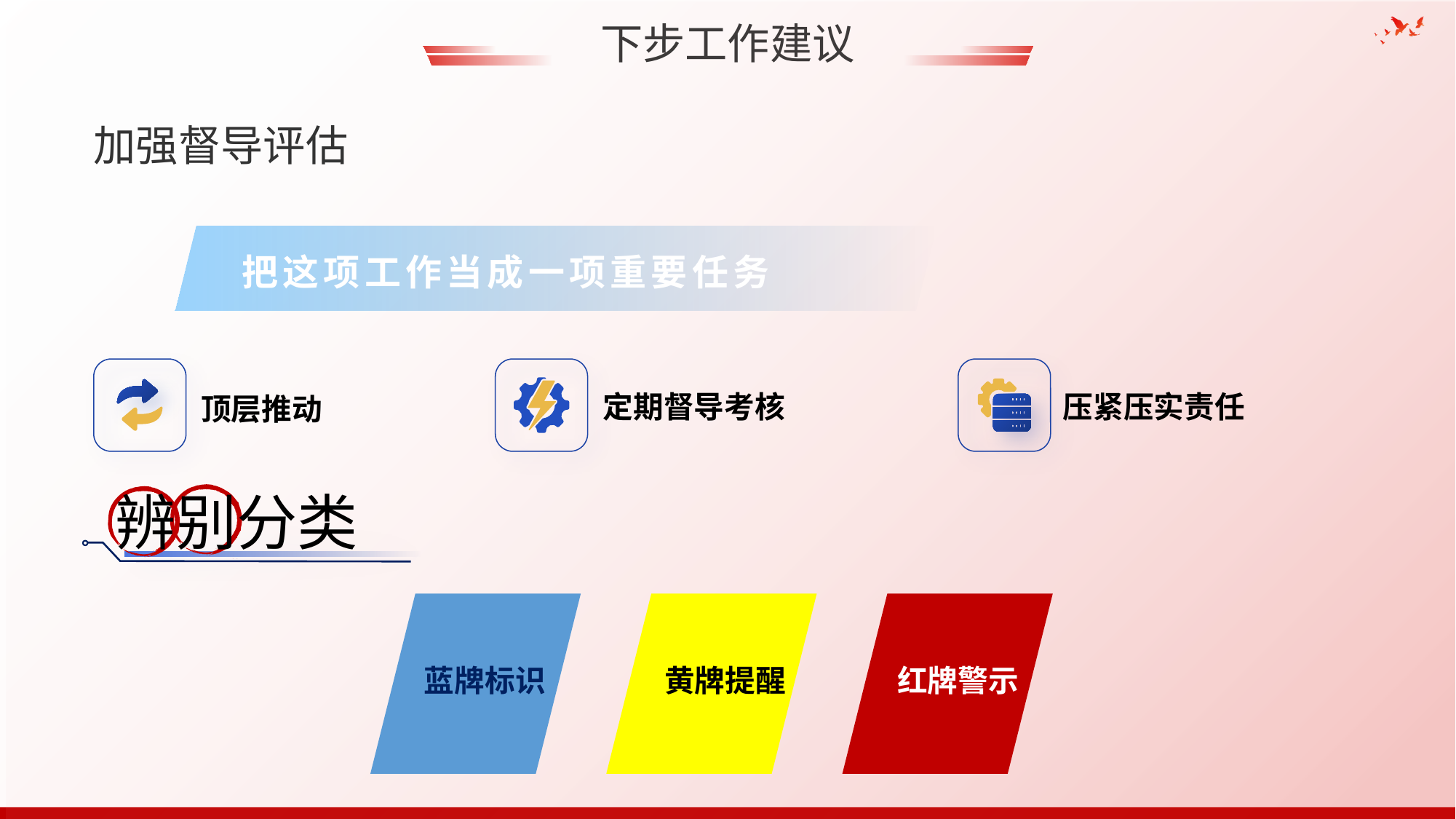

加强督导评估

把这项工作当成一项重要任务

顶层推动

定期督导考核

压紧压实责任
辨别分类

蓝牌标识

黄牌提醒

红牌警示